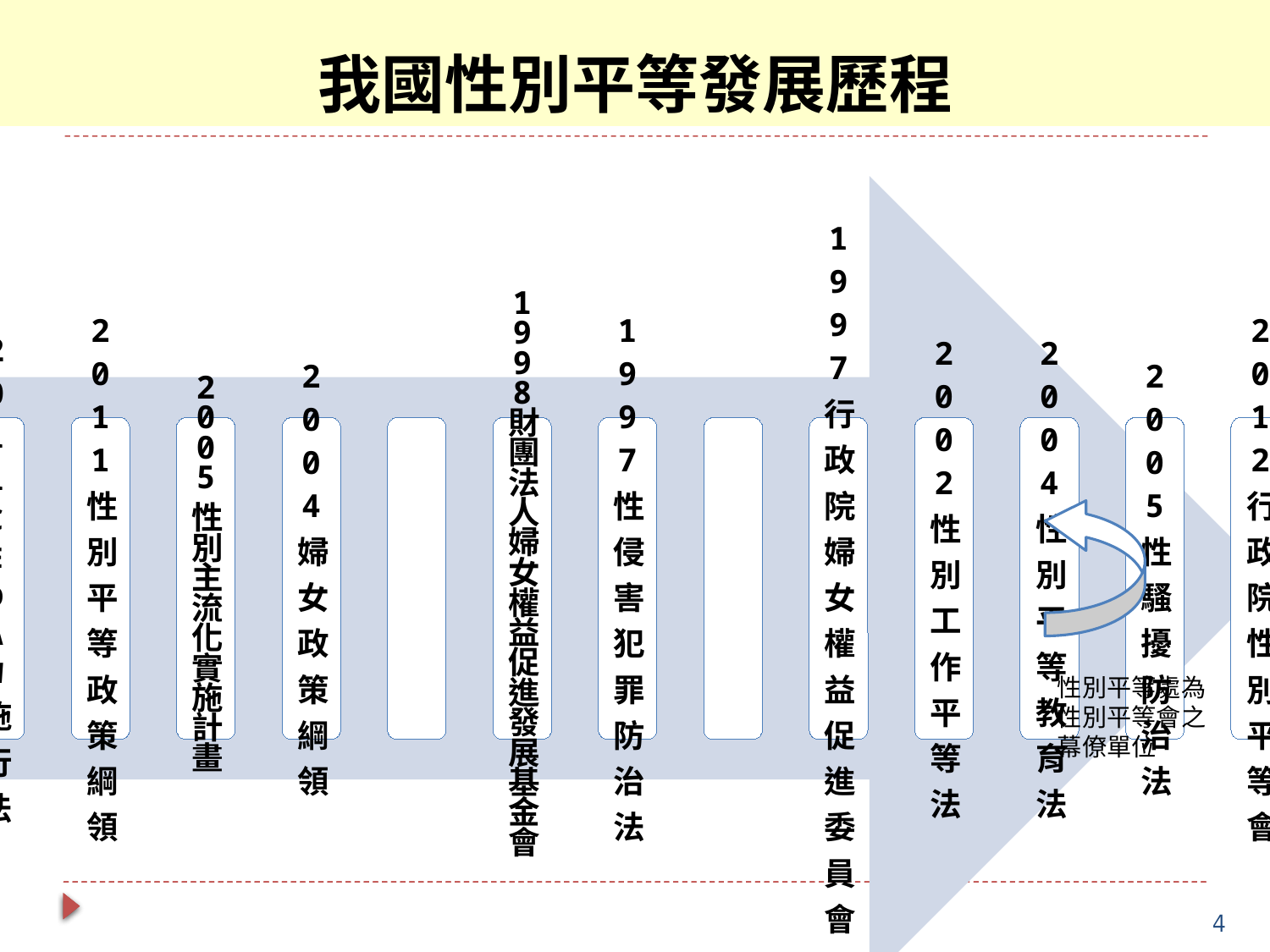

我國性別平等發展歷程
2012
2011
CEDAW
施行法
2011
性別平等政策綱領
2005
性別主流化實施計畫
2004
婦女政策綱領
2000
1998
財團法人婦女權益促進發展基金會
CEDAW
1997
性侵害犯罪防治法
1998
1997
行政院婦女權益促進委員會
2002
性別工作平等法
2004
2005
2012
行政院性別平等會

性別平等處為性別平等會之幕僚單位
4